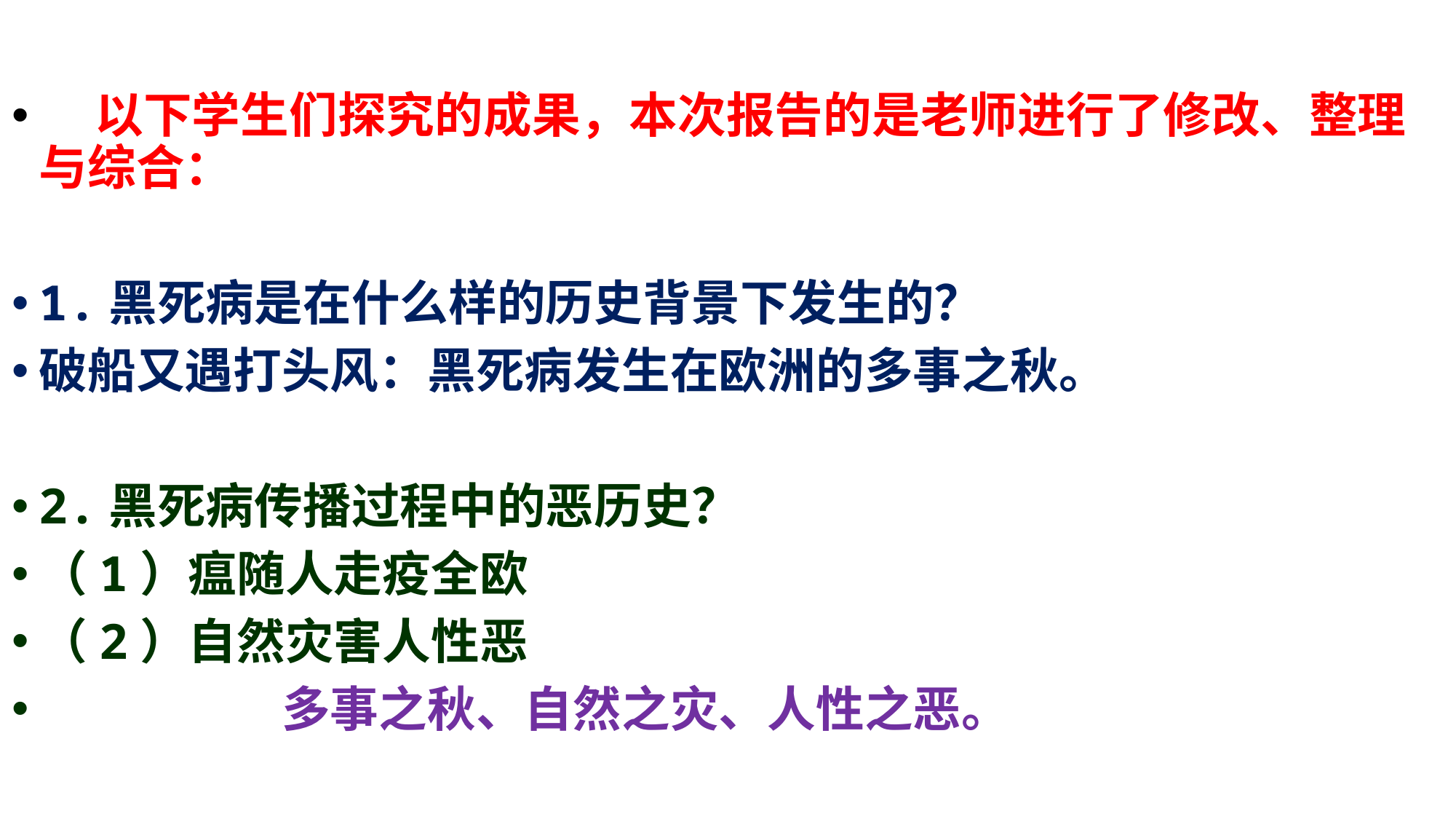

以下学生们探究的成果，本次报告的是老师进行了修改、整理与综合：

1.黑死病是在什么样的历史背景下发生的？
破船又遇打头风：黑死病发生在欧洲的多事之秋。

2.黑死病传播过程中的恶历史？
（1）瘟随人走疫全欧
（2）自然灾害人性恶
　　　　　多事之秋、自然之灾、人性之恶。
#